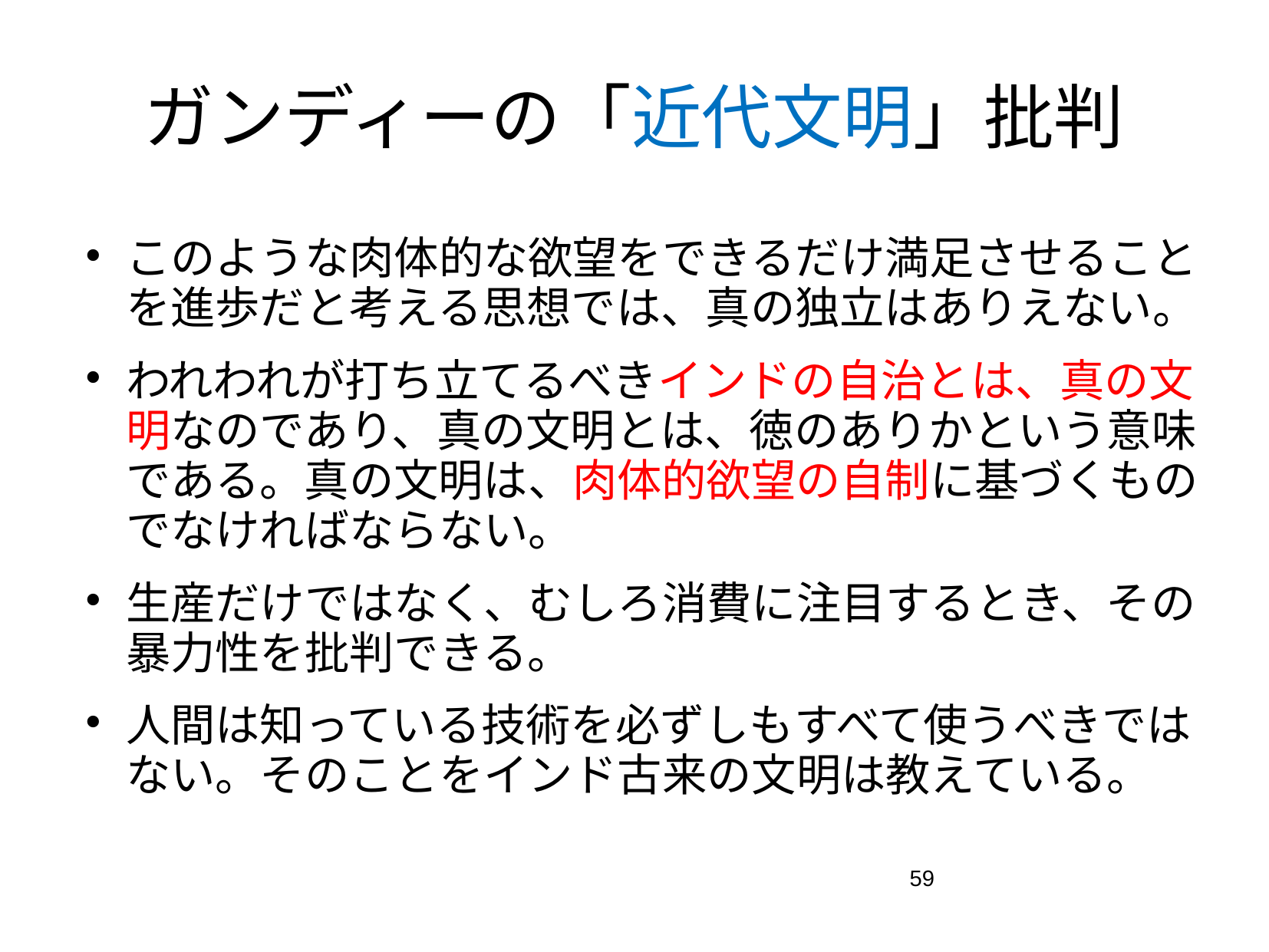

# ガンディーの「近代文明」批判
このような肉体的な欲望をできるだけ満足させることを進歩だと考える思想では、真の独立はありえない。
われわれが打ち立てるべきインドの自治とは、真の文明なのであり、真の文明とは、徳のありかという意味である。真の文明は、肉体的欲望の自制に基づくものでなければならない。
生産だけではなく、むしろ消費に注目するとき、その暴力性を批判できる。
人間は知っている技術を必ずしもすべて使うべきではない。そのことをインド古来の文明は教えている。
59